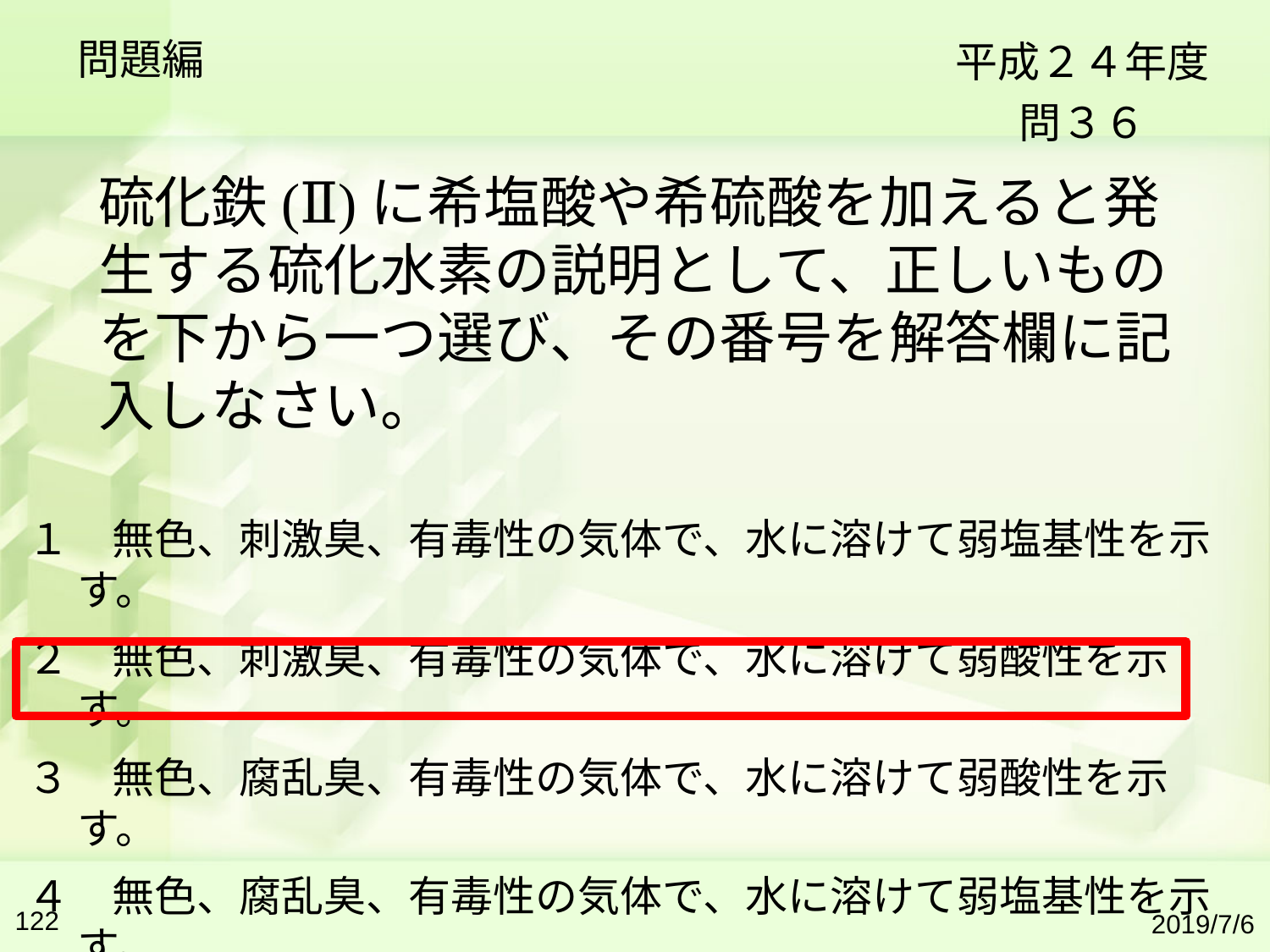

問題編
平成２４年度
問３６
硫化鉄(Ⅱ)に希塩酸や希硫酸を加えると発生する硫化水素の説明として、正しいものを下から一つ選び、その番号を解答欄に記入しなさい。
１　無色、刺激臭、有毒性の気体で、水に溶けて弱塩基性を示す。
２　無色、刺激臭、有毒性の気体で、水に溶けて弱酸性を示す。
３　無色、腐乱臭、有毒性の気体で、水に溶けて弱酸性を示す。
４　無色、腐乱臭、有毒性の気体で、水に溶けて弱塩基性を示す。

122
2019/7/6